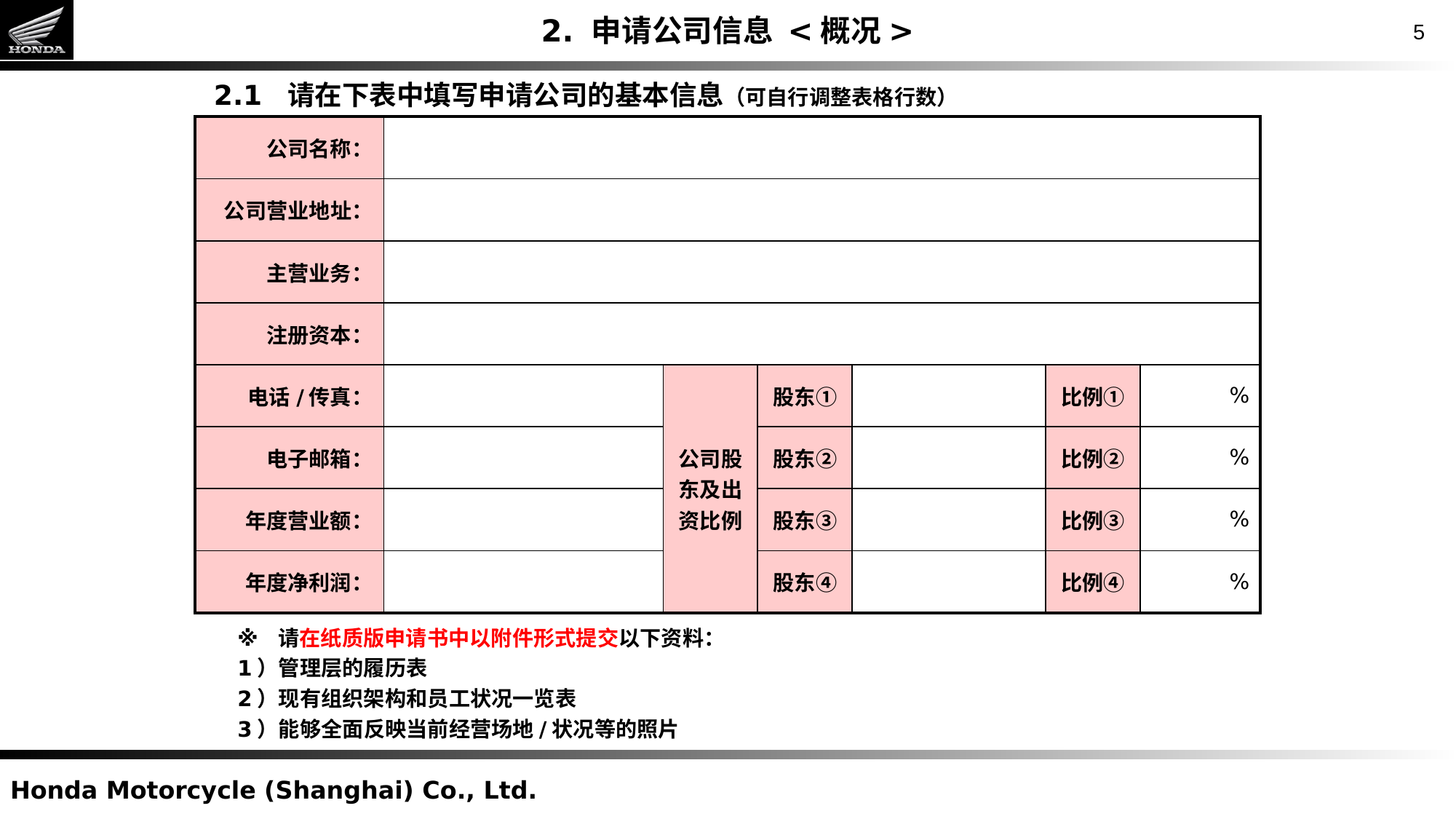

2. 申请公司信息 <概况>
2.1  请在下表中填写申请公司的基本信息（可自行调整表格行数）
| 公司名称： |  |  |  |  |  |  |
| --- | --- | --- | --- | --- | --- | --- |
| 公司营业地址： |  |  |  |  |  |  |
| 主营业务： |  |  |  |  |  |  |
| 注册资本： |  |  |  |  |  |  |
| 电话/传真： |  | 公司股东及出资比例 | 股东① |  | 比例① | % |
| 电子邮箱： |  |  | 股东② |  | 比例② | % |
| 年度营业额： |  |  | 股东③ |  | 比例③ | % |
| 年度净利润： |  |  | 股东④ |  | 比例④ | % |
※  请在纸质版申请书中以附件形式提交以下资料：
1）管理层的履历表
2）现有组织架构和员工状况一览表
3）能够全面反映当前经营场地/状况等的照片